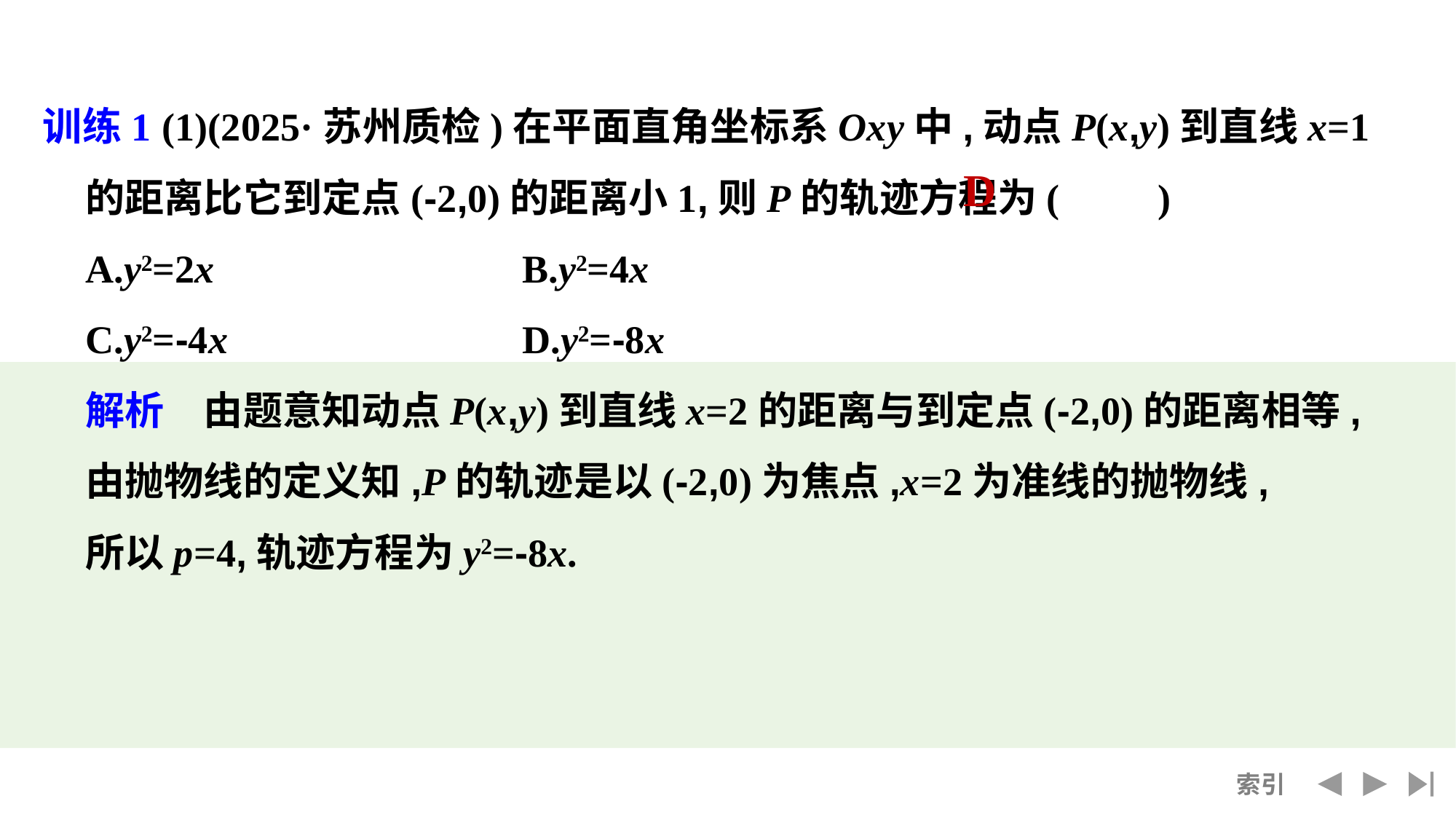

训练1 (1)(2025·苏州质检)在平面直角坐标系Oxy中,动点P(x,y)到直线x=1的距离比它到定点(-2,0)的距离小1,则P的轨迹方程为(　　)
	A.y2=2x			B.y2=4x
	C.y2=-4x			D.y2=-8x
	解析　由题意知动点P(x,y)到直线x=2的距离与到定点(-2,0)的距离相等,
	由抛物线的定义知,P的轨迹是以(-2,0)为焦点,x=2为准线的抛物线,
	所以p=4,轨迹方程为y2=-8x.
D